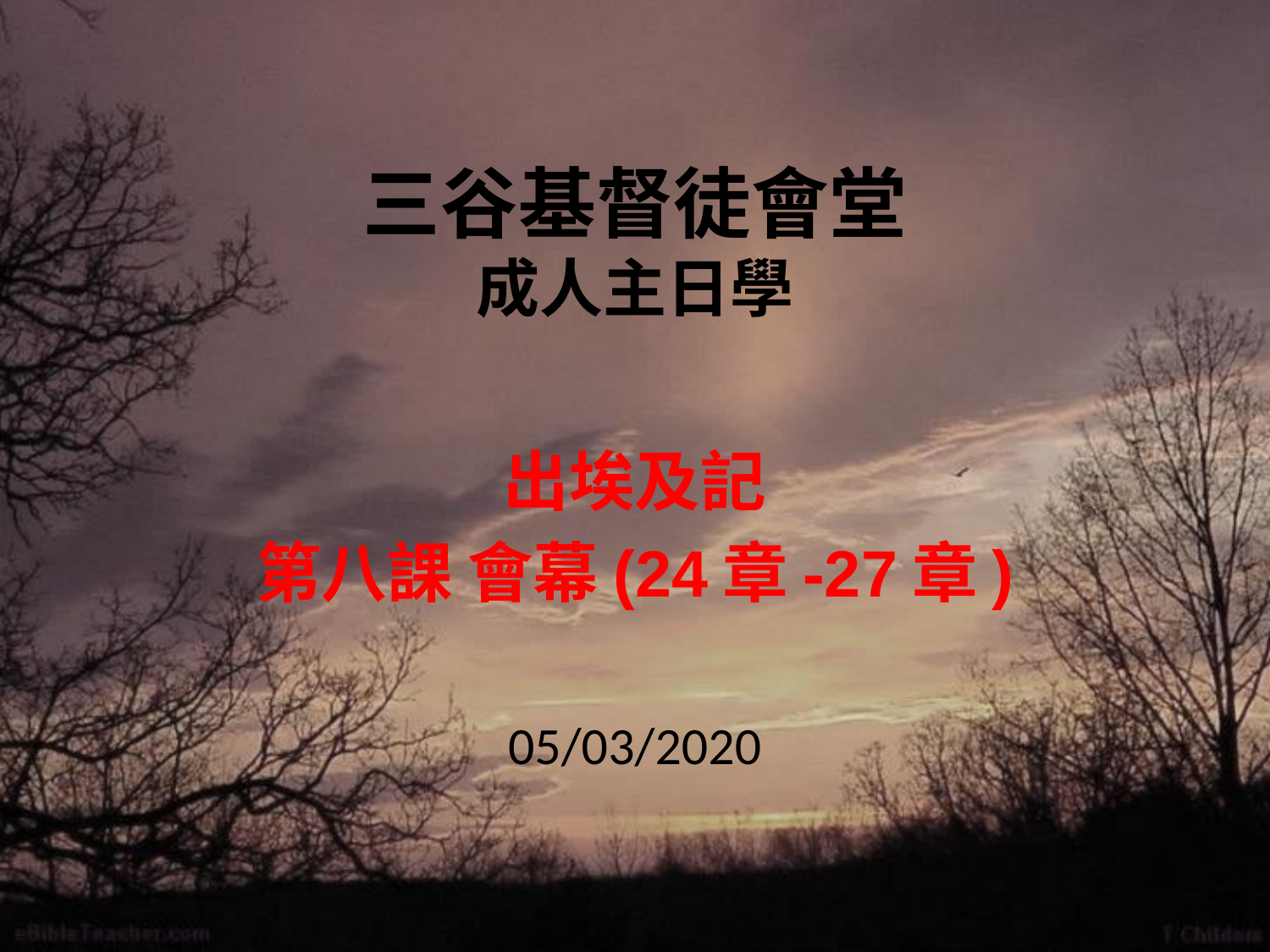

# 三谷基督徒會堂 成人主日學
出埃及記
第八課 會幕(24章-27章)

05/03/2020